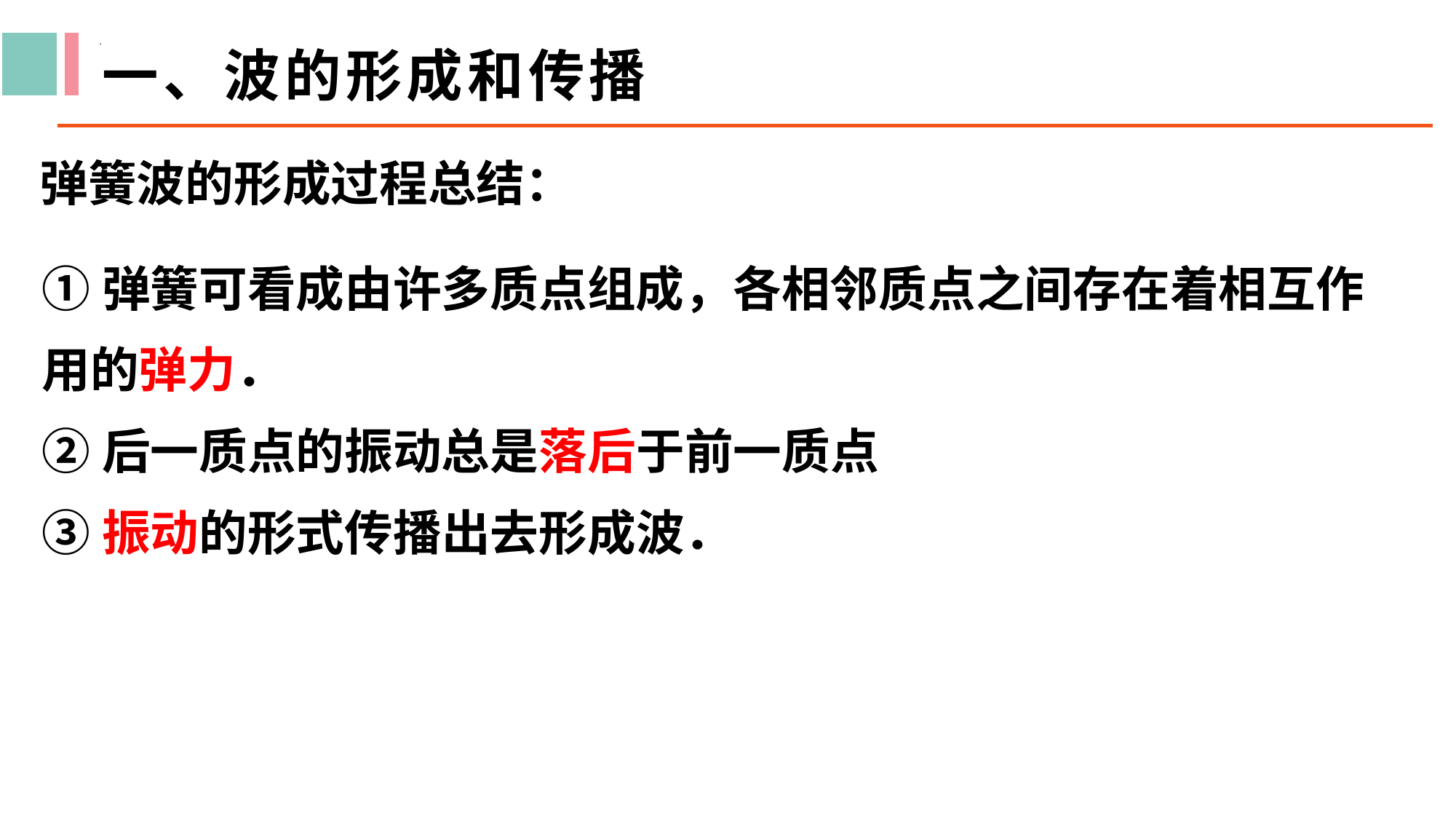

一、波的形成和传播
弹簧波的形成过程总结：
①弹簧可看成由许多质点组成，各相邻质点之间存在着相互作用的弹力．
②后一质点的振动总是落后于前一质点
③振动的形式传播出去形成波．